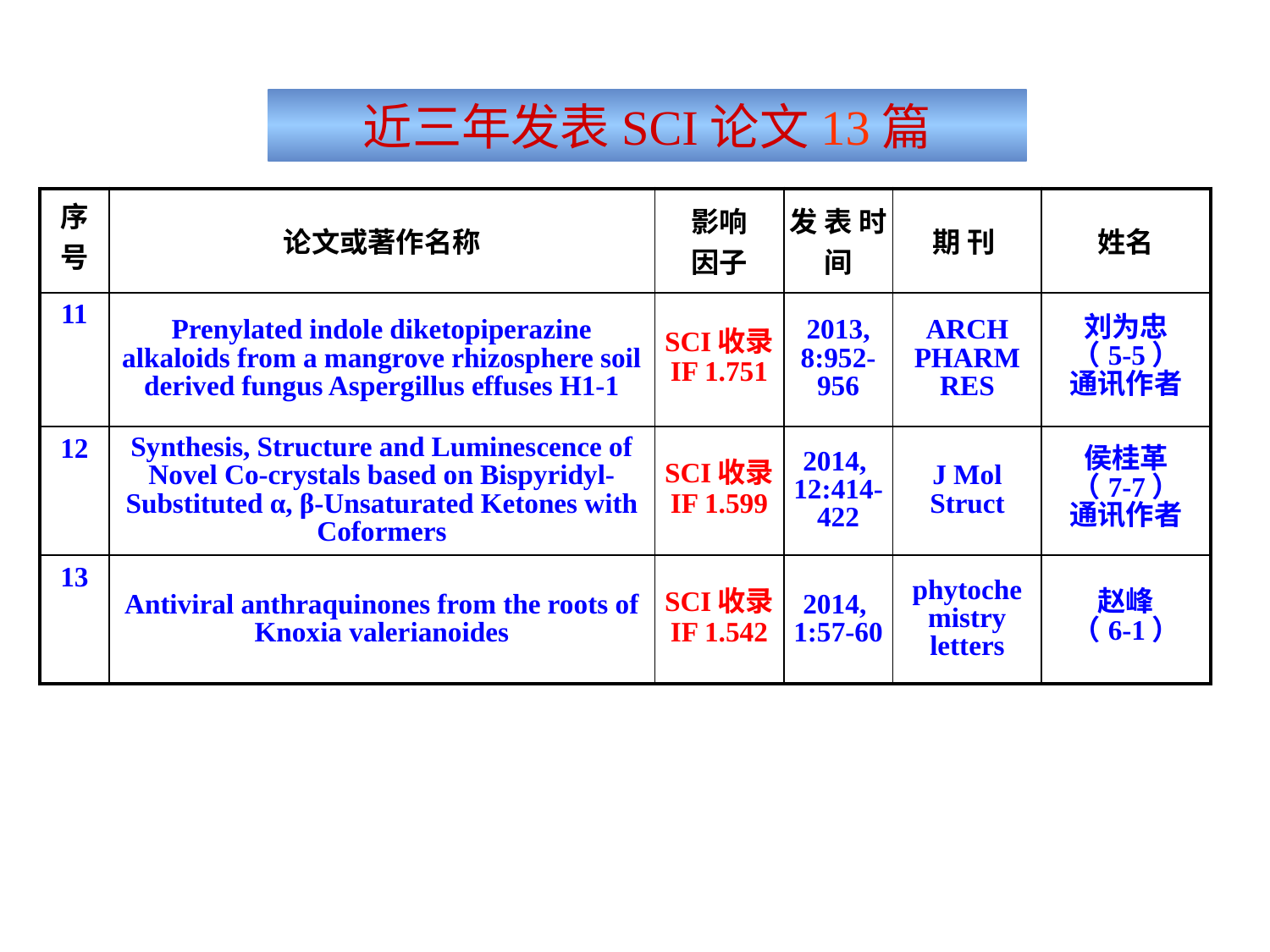

近三年发表SCI论文13篇
| 序号 | 论文或著作名称 | 影响 因子 | 发 表 时间 | 期 刊 | 姓名 |
| --- | --- | --- | --- | --- | --- |
| 11 | Prenylated indole diketopiperazine alkaloids from a mangrove rhizosphere soil derived fungus Aspergillus effuses H1-1 | SCI收录 IF 1.751 | 2013, 8:952-956 | ARCH PHARM RES | 刘为忠 （5-5） 通讯作者 |
| 12 | Synthesis, Structure and Luminescence of Novel Co-crystals based on Bispyridyl-Substituted α, β-Unsaturated Ketones with Coformers | SCI收录 IF 1.599 | 2014, 12:414-422 | J Mol Struct | 侯桂革 （7-7） 通讯作者 |
| 13 | Antiviral anthraquinones from the roots of Knoxia valerianoides | SCI收录 IF 1.542 | 2014, 1:57-60 | phytochemistry letters | 赵峰 （6-1） |